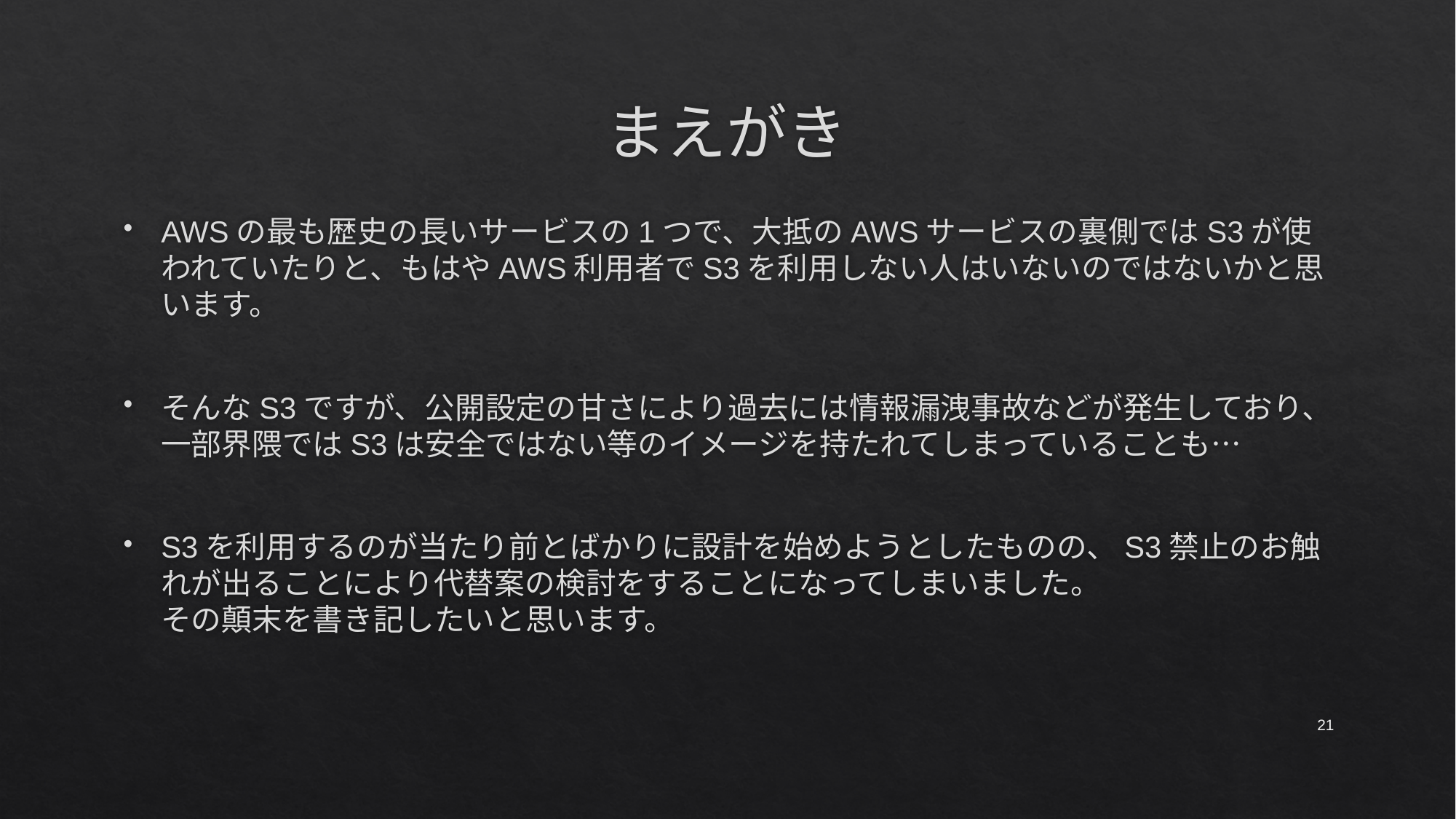

# まえがき
AWSの最も歴史の長いサービスの1つで、大抵のAWSサービスの裏側ではS3が使われていたりと、もはやAWS利用者でS3を利用しない人はいないのではないかと思います。

そんなS3ですが、公開設定の甘さにより過去には情報漏洩事故などが発生しており、一部界隈ではS3は安全ではない等のイメージを持たれてしまっていることも…

S3を利用するのが当たり前とばかりに設計を始めようとしたものの、S3禁止のお触れが出ることにより代替案の検討をすることになってしまいました。
その顛末を書き記したいと思います。
21